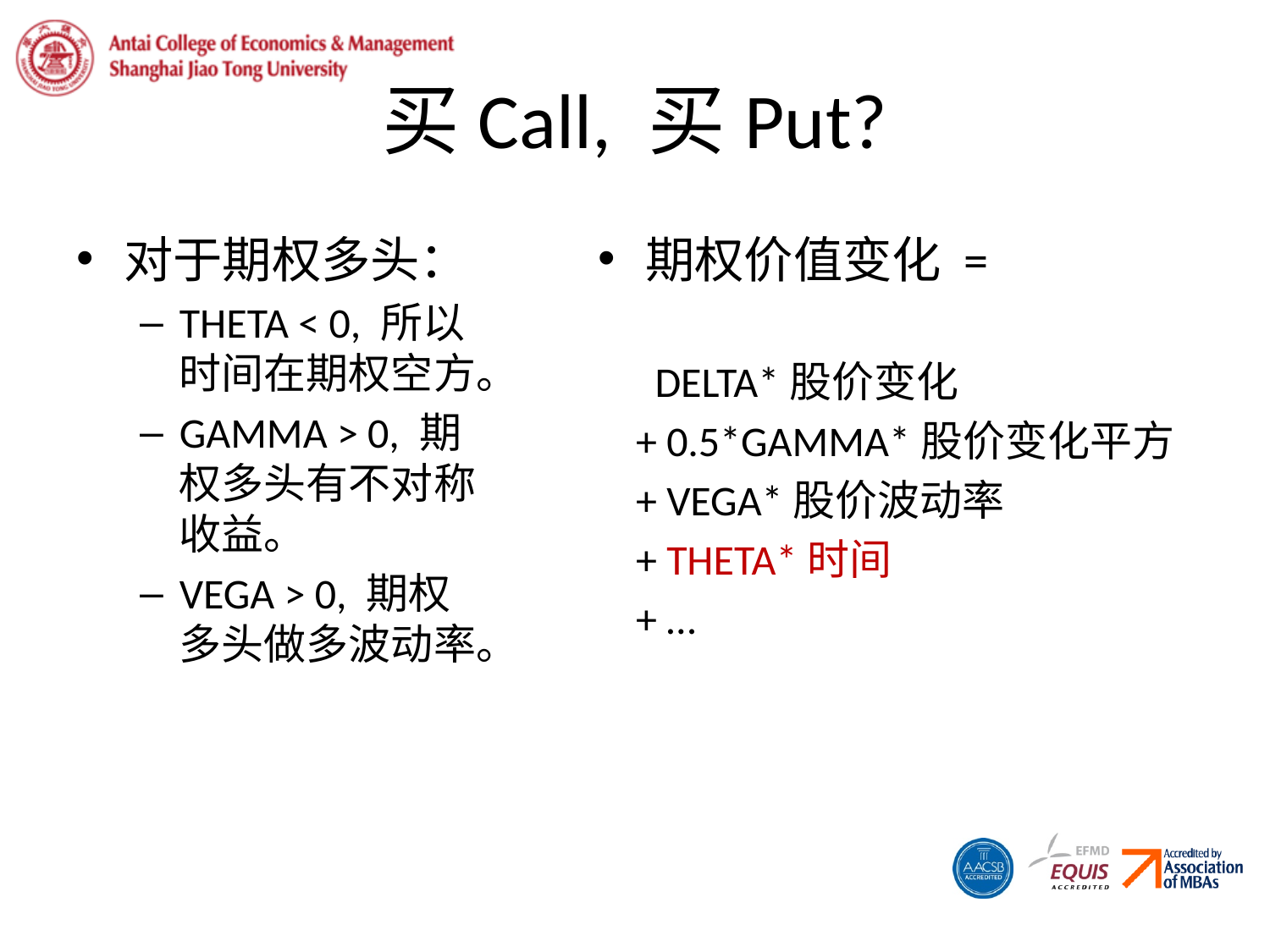

# 买Call, 买Put?
对于期权多头：
THETA < 0, 所以时间在期权空方。
GAMMA > 0, 期权多头有不对称收益。
VEGA > 0, 期权多头做多波动率。
期权价值变化 =

      DELTA*股价变化
    + 0.5*GAMMA*股价变化平方
    + VEGA*股价波动率
    + THETA*时间
    + …